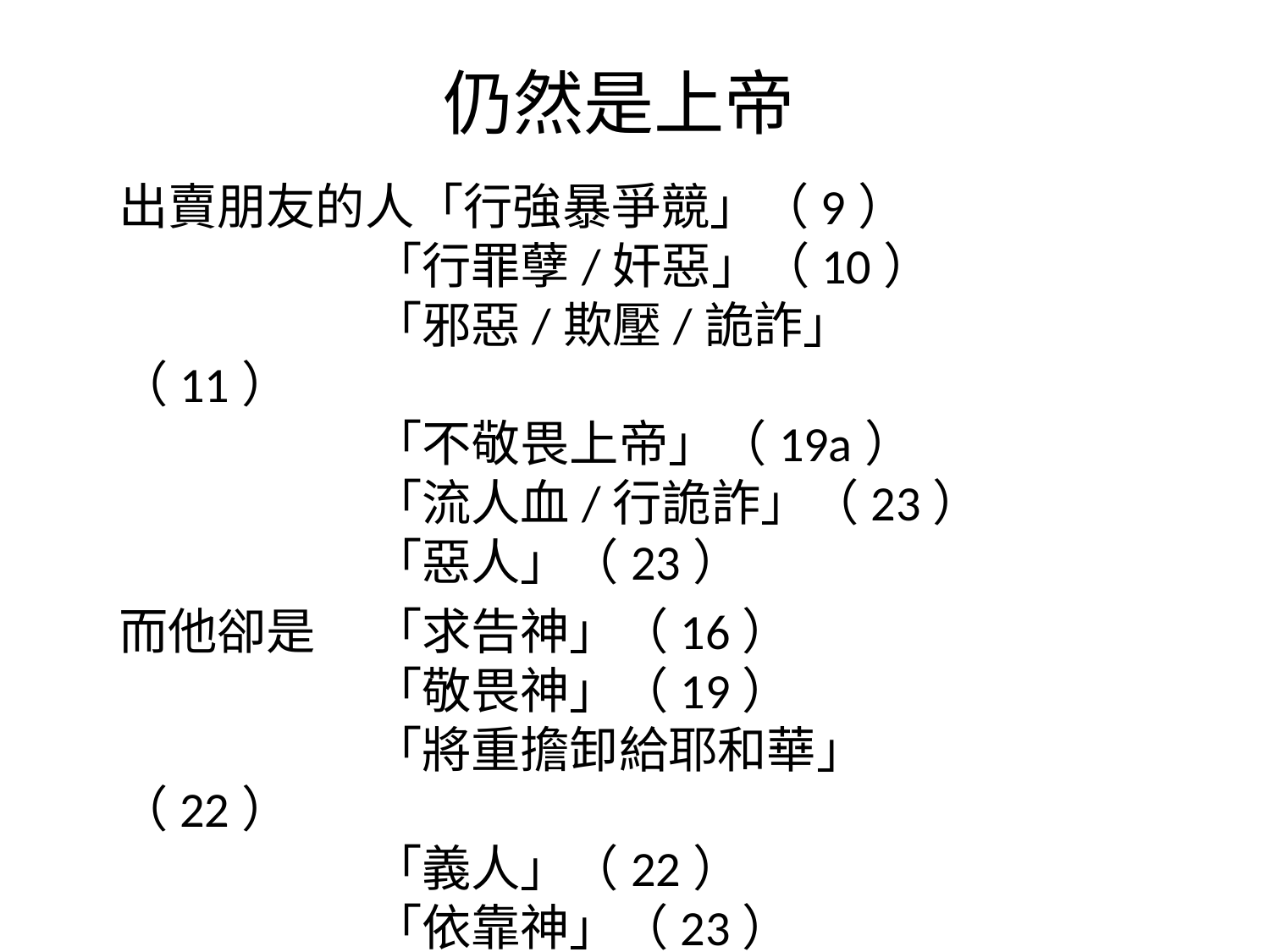

# 仍然是上帝
出賣朋友的人「行強暴爭競」（9）
 		「行罪孽/奸惡」（10）
 		「邪惡/欺壓/詭詐」（11）
 		「不敬畏上帝」（19a）
 		「流人血/行詭詐」（23）
 		「惡人」（23）
而他卻是	「求告神」（16）
 		「敬畏神」（19）
 		「將重擔卸給耶和華」（22）
 		「義人」（22）
 		「依靠神」（23）